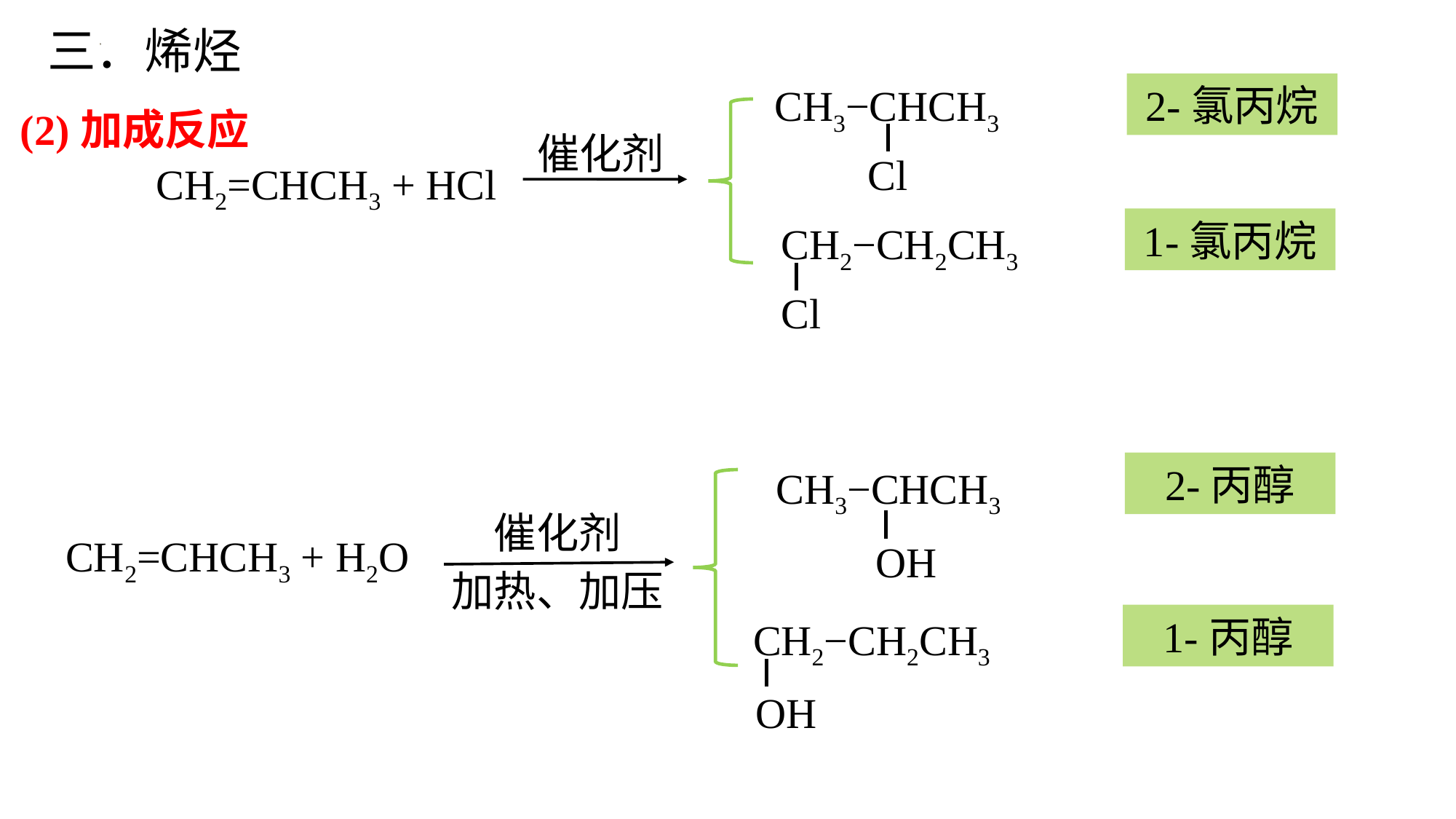

三．烯烃
2-氯丙烷
CH3−CHCH3
Cl
(2)加成反应

催化剂

CH2=CHCH3 + HCl
1-氯丙烷
CH2−CH2CH3
Cl
2-丙醇
CH3−CHCH3
OH

催化剂
加热、加压

CH2=CHCH3 + H2O
1-丙醇
CH2−CH2CH3
OH